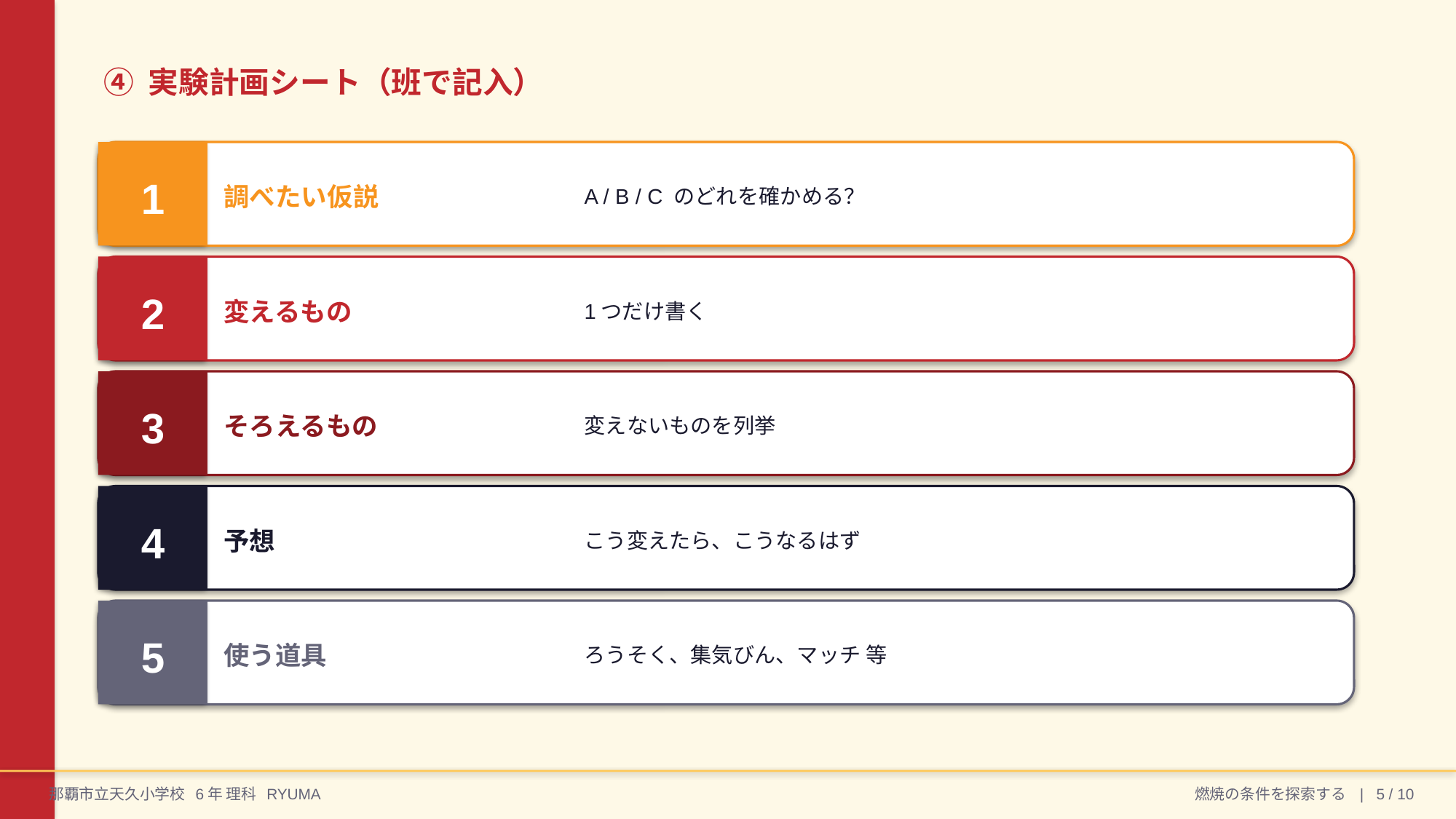

④ 実験計画シート（班で記入）

1
調べたい仮説
A / B / C のどれを確かめる？

2
変えるもの
1つだけ書く

3
そろえるもの
変えないものを列挙

4
予想
こう変えたら、こうなるはず

5
使う道具
ろうそく、集気びん、マッチ 等

那覇市立天久小学校  6年 理科  RYUMA
燃焼の条件を探索する   |   5 / 10